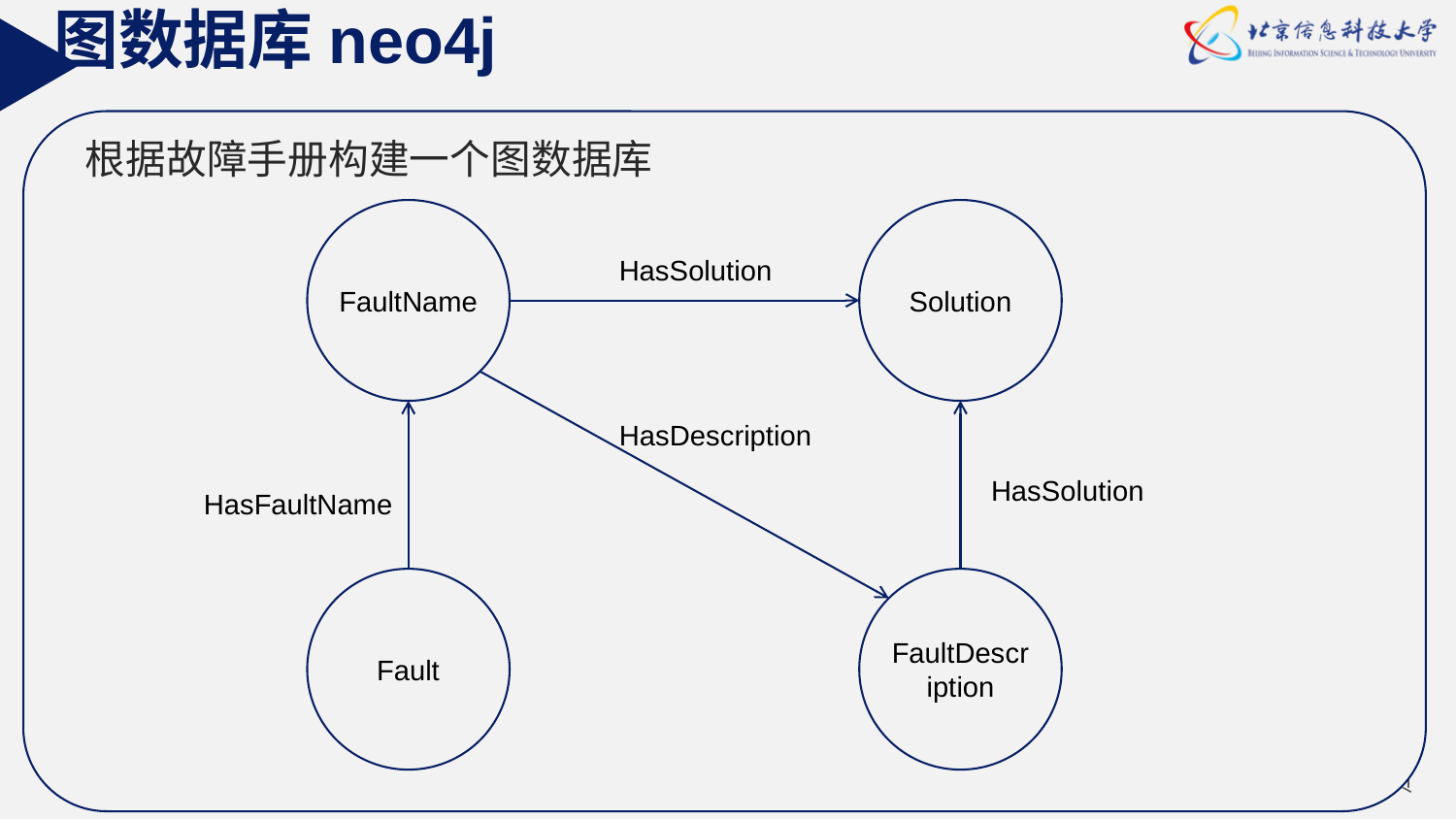

图数据库neo4j

根据故障手册构建一个图数据库
FaultName
Solution
HasSolution
HasDescription
HasSolution
Fault
FaultDescription
HasFaultName